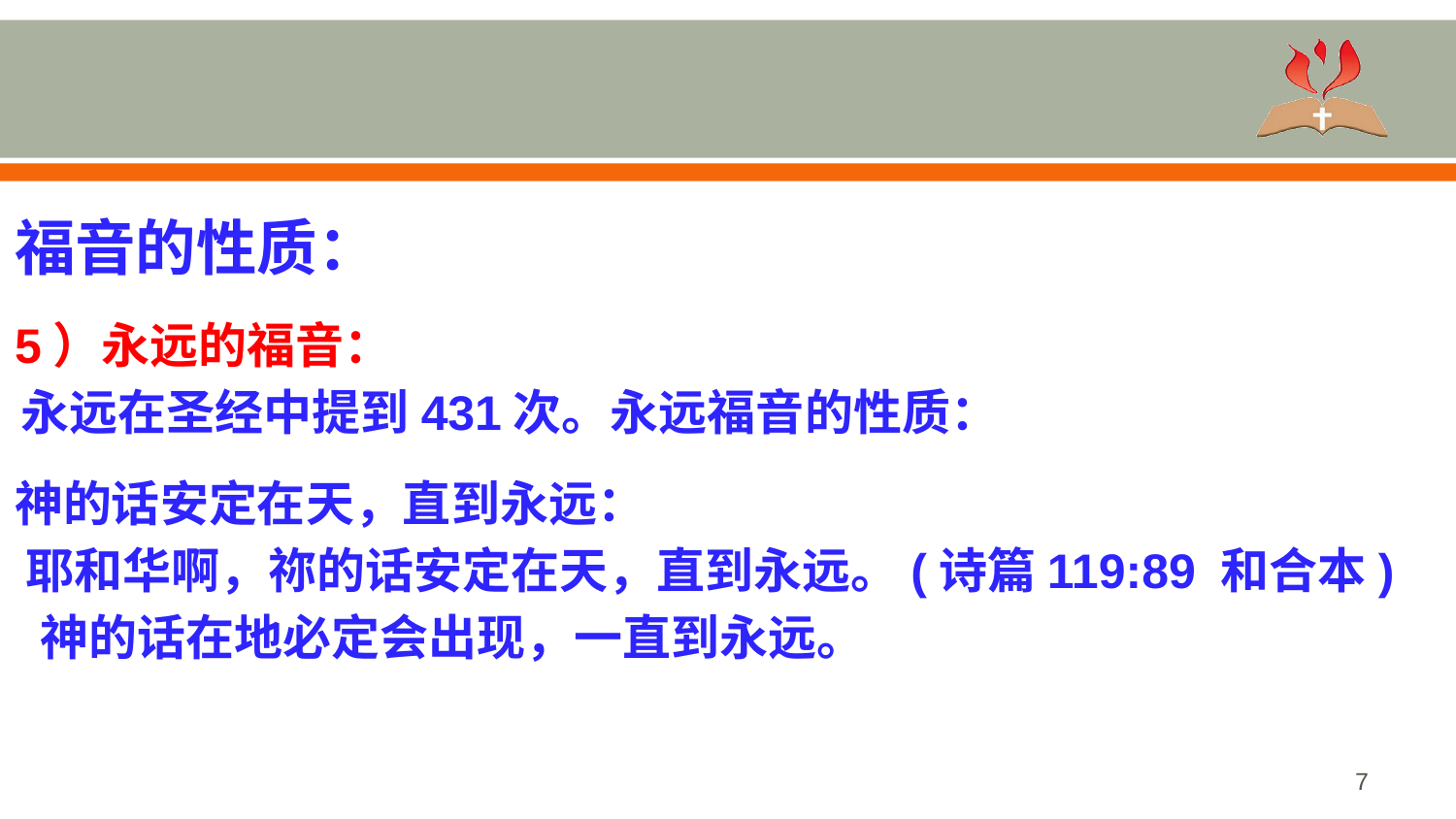

福音的性质：
5）永远的福音：
 永远在圣经中提到431次。永远福音的性质：
神的话安定在天，直到永远：
 耶和华啊，祢的话安定在天，直到永远。(诗篇119:89 和合本)
 神的话在地必定会出现，一直到永远。

7